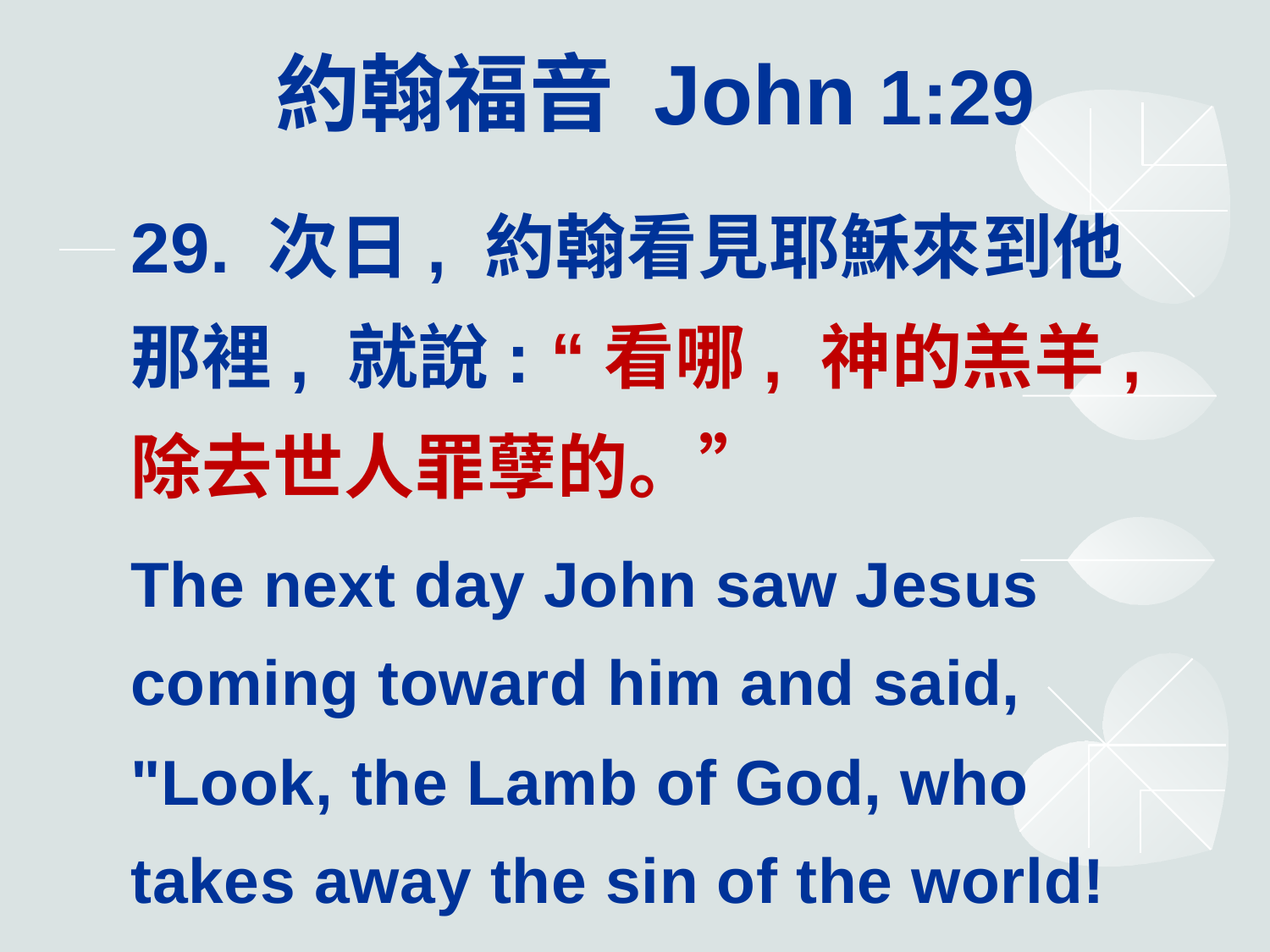

# 約翰福音 John 1:29
29. 次日, 約翰看見耶穌來到他那裡, 就說: “看哪, 神的羔羊, 除去世人罪孽的。”
The next day John saw Jesus coming toward him and said, "Look, the Lamb of God, who takes away the sin of the world!